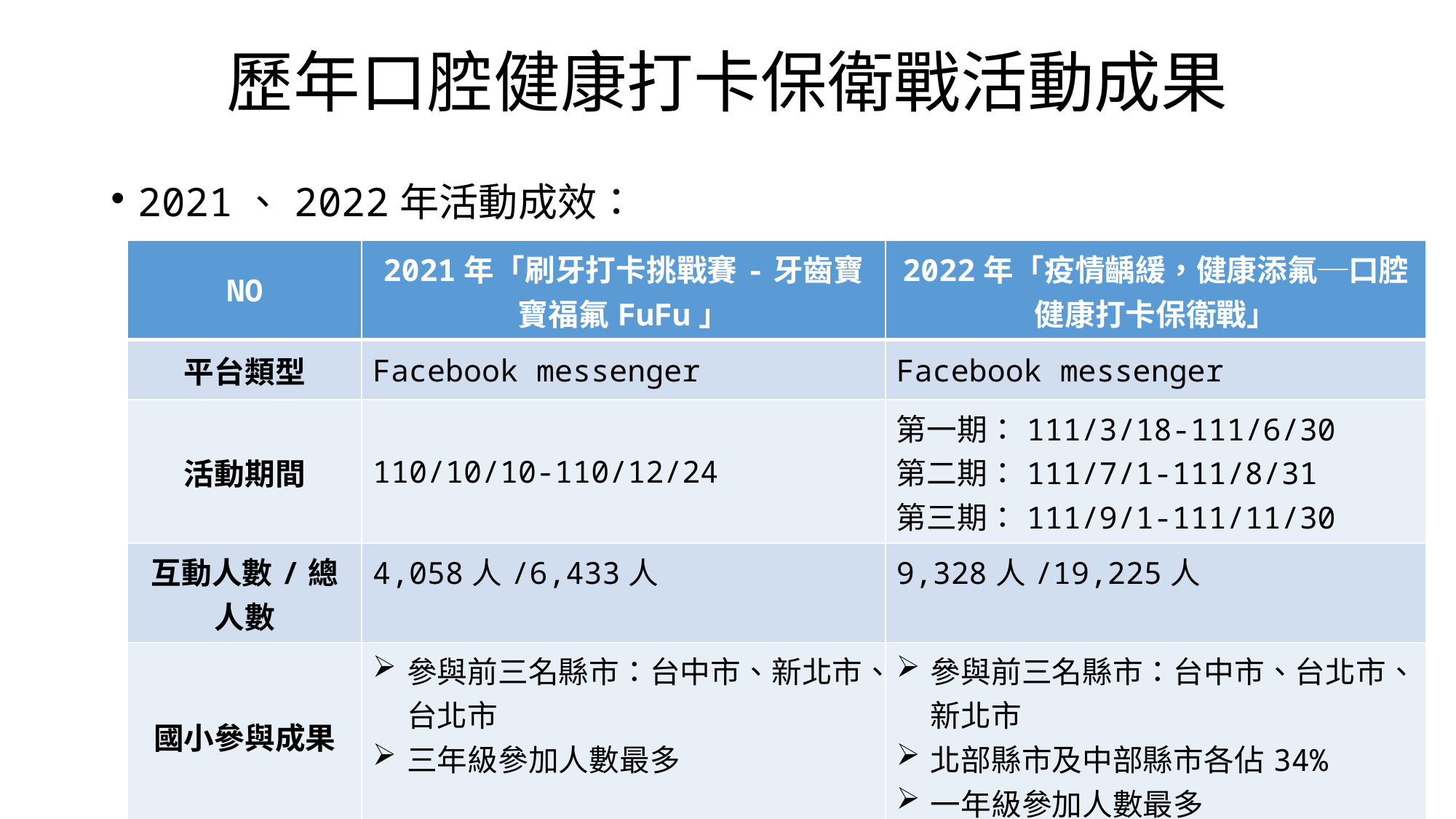

# 歷年口腔健康打卡保衛戰活動成果
2021、2022年活動成效：
| NO | 2021年「刷牙打卡挑戰賽-牙齒寶寶福氟FuFu」 | 2022年「疫情齲緩，健康添氟─口腔健康打卡保衛戰」 |
| --- | --- | --- |
| 平台類型 | Facebook messenger | Facebook messenger |
| 活動期間 | 110/10/10-110/12/24 | 第一期：111/3/18-111/6/30 第二期：111/7/1-111/8/31 第三期：111/9/1-111/11/30 |
| 互動人數/總人數 | 4,058人/6,433人 | 9,328人/19,225人 |
| 國小參與成果 | 參與前三名縣市：台中市、新北市、台北市 三年級參加人數最多 | 參與前三名縣市：台中市、台北市、新北市 北部縣市及中部縣市各佔34% 一年級參加人數最多 |